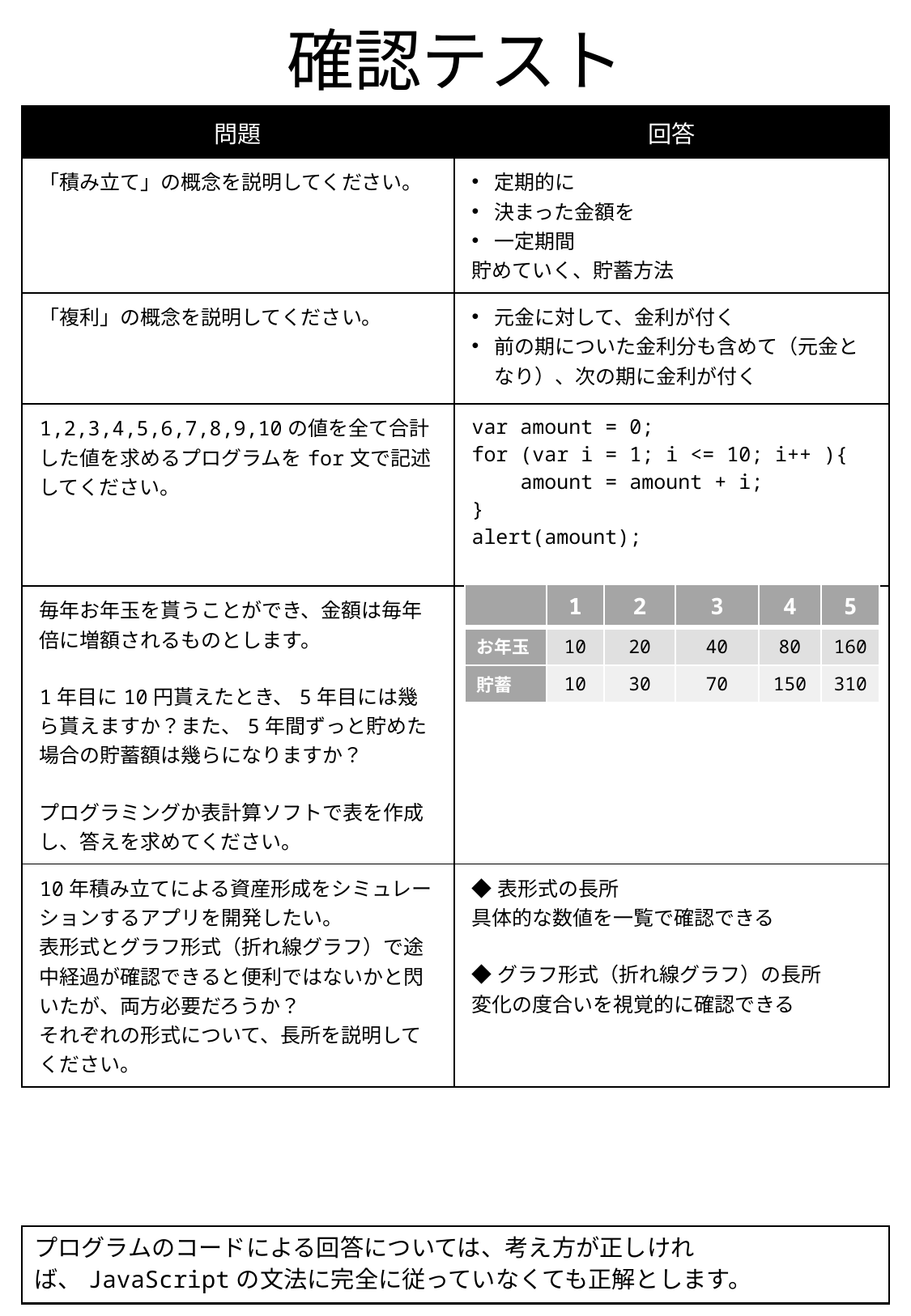

# 確認テスト
| 問題 | 回答 |
| --- | --- |
| 「積み立て」の概念を説明してください。 | 定期的に 決まった金額を 一定期間 貯めていく、貯蓄方法 |
| 「複利」の概念を説明してください。 | 元金に対して、金利が付く 前の期についた金利分も含めて（元金となり）、次の期に金利が付く |
| 1,2,3,4,5,6,7,8,9,10の値を全て合計した値を求めるプログラムをfor文で記述してください。 | var amount = 0; for (var i = 1; i <= 10; i++ ){ amount = amount + i; } alert(amount); |
| 毎年お年玉を貰うことができ、金額は毎年倍に増額されるものとします。 1年目に10円貰えたとき、5年目には幾ら貰えますか？また、5年間ずっと貯めた場合の貯蓄額は幾らになりますか？ プログラミングか表計算ソフトで表を作成し、答えを求めてください。 |  |
| 10年積み立てによる資産形成をシミュレーションするアプリを開発したい。 表形式とグラフ形式（折れ線グラフ）で途中経過が確認できると便利ではないかと閃いたが、両方必要だろうか？ それぞれの形式について、長所を説明してください。 | ◆表形式の長所 具体的な数値を一覧で確認できる ◆グラフ形式（折れ線グラフ）の長所 変化の度合いを視覚的に確認できる |
|  | 1 | 2 | 3 | 4 | 5 |
| --- | --- | --- | --- | --- | --- |
| お年玉 | 10 | 20 | 40 | 80 | 160 |
| 貯蓄 | 10 | 30 | 70 | 150 | 310 |
プログラムのコードによる回答については、考え方が正しければ、JavaScriptの文法に完全に従っていなくても正解とします。